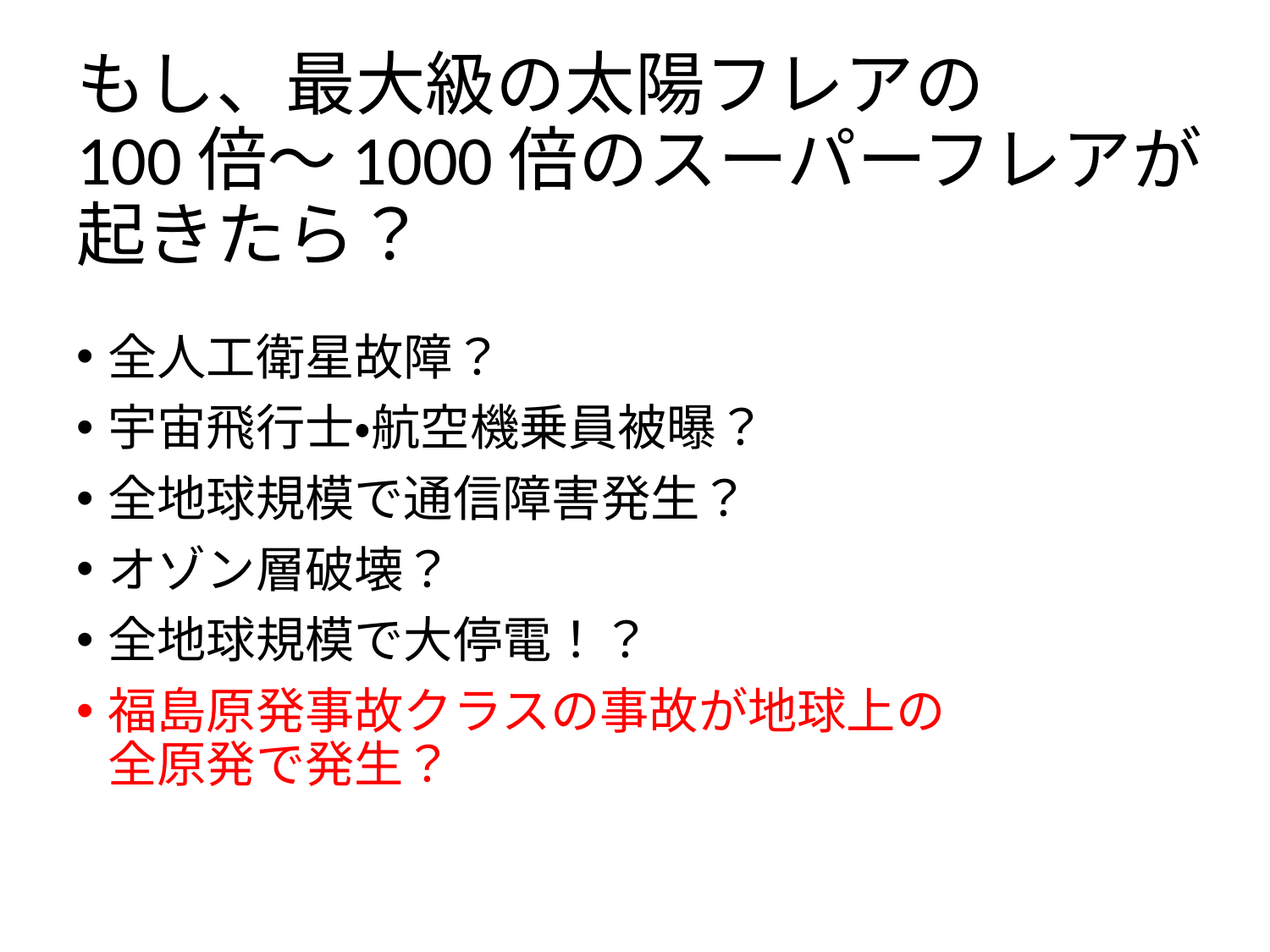

# もし、最大級の太陽フレアの 100倍～1000倍のスーパーフレアが 起きたら？
全人工衛星故障？
宇宙飛行士・航空機乗員被曝？
全地球規模で通信障害発生？
オゾン層破壊？
全地球規模で大停電！？
福島原発事故クラスの事故が地球上の
全原発で発生？